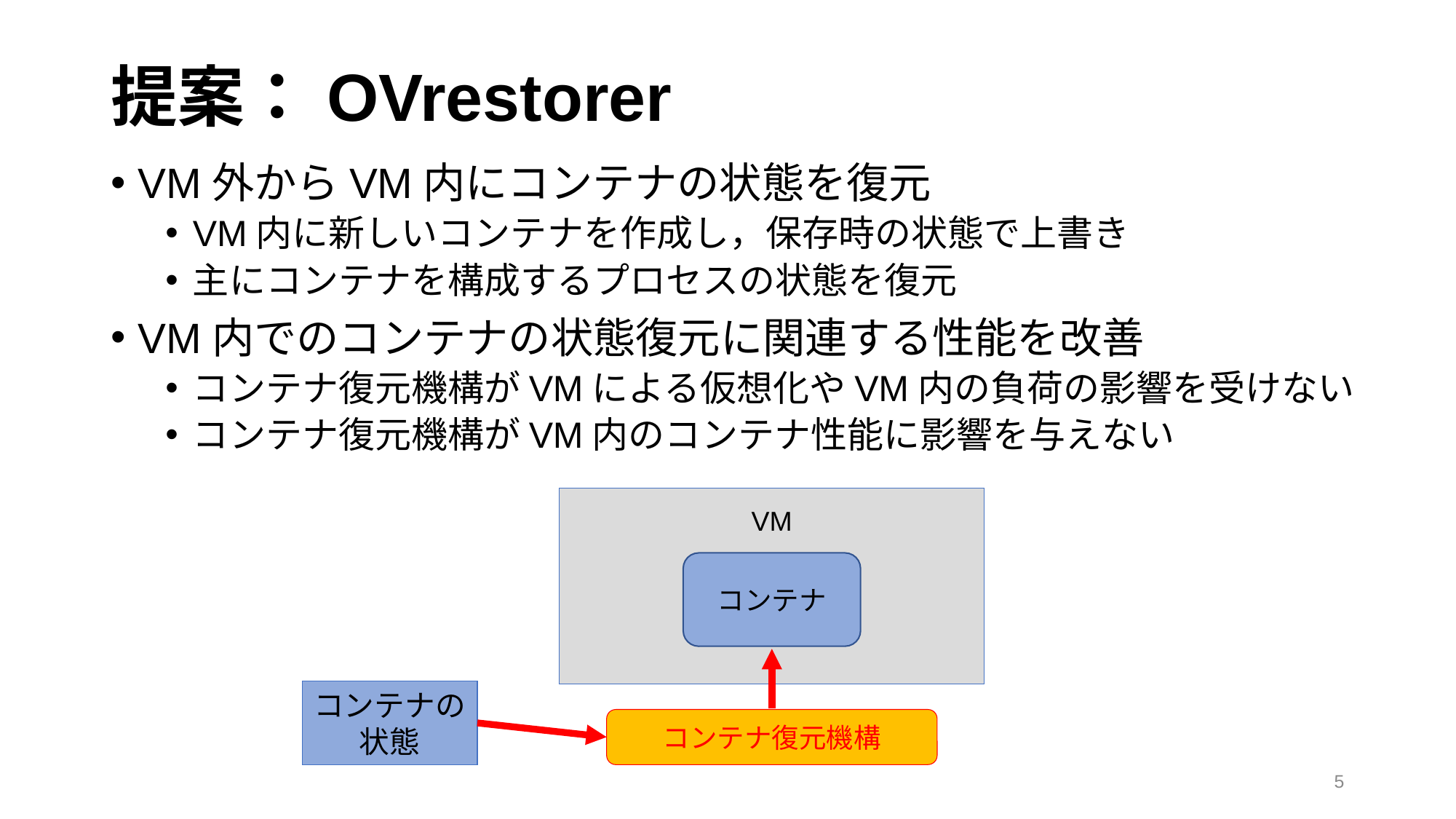

# 提案：OVrestorer
VM外からVM内にコンテナの状態を復元
VM内に新しいコンテナを作成し，保存時の状態で上書き
主にコンテナを構成するプロセスの状態を復元
VM内でのコンテナの状態復元に関連する性能を改善
コンテナ復元機構がVMによる仮想化やVM内の負荷の影響を受けない
コンテナ復元機構がVM内のコンテナ性能に影響を与えない

VM
コンテナ
コンテナの状態
コンテナ復元機構
5